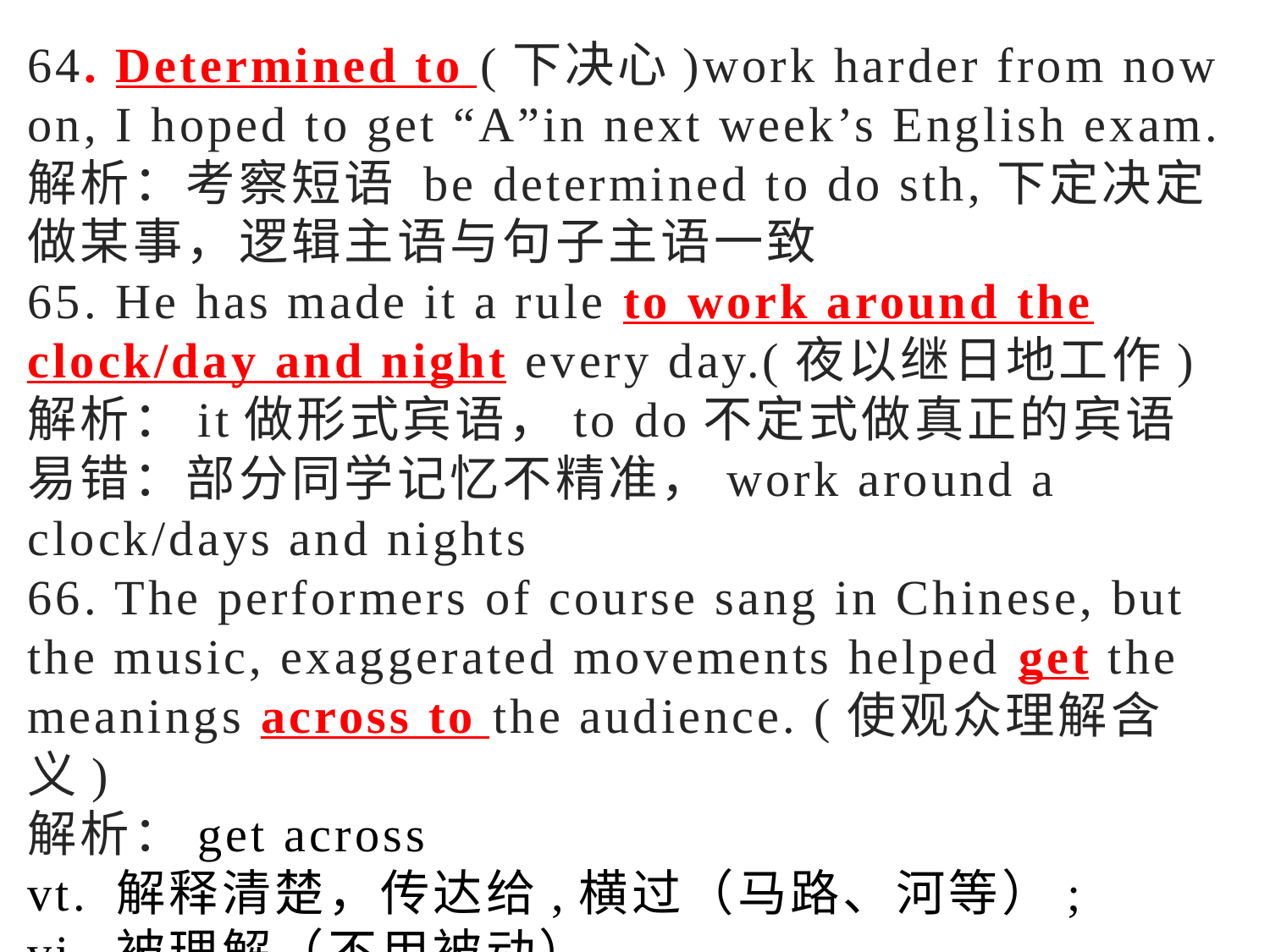

# 64. Determined to (下决心)work harder from now on, I hoped to get “A”in next week’s English exam. 解析：考察短语 be determined to do sth,下定决定做某事，逻辑主语与句子主语一致 65. He has made it a rule to work around the clock/day and night every day.(夜以继日地工作) 解析：it做形式宾语，to do不定式做真正的宾语 易错：部分同学记忆不精准，work around a clock/days and nights 66. The performers of course sang in Chinese, but the music, exaggerated movements helped get the meanings across to the audience. (使观众理解含义) 解析：get across vt. 解释清楚，传达给,横过（马路、河等）; vi. 被理解（不用被动）